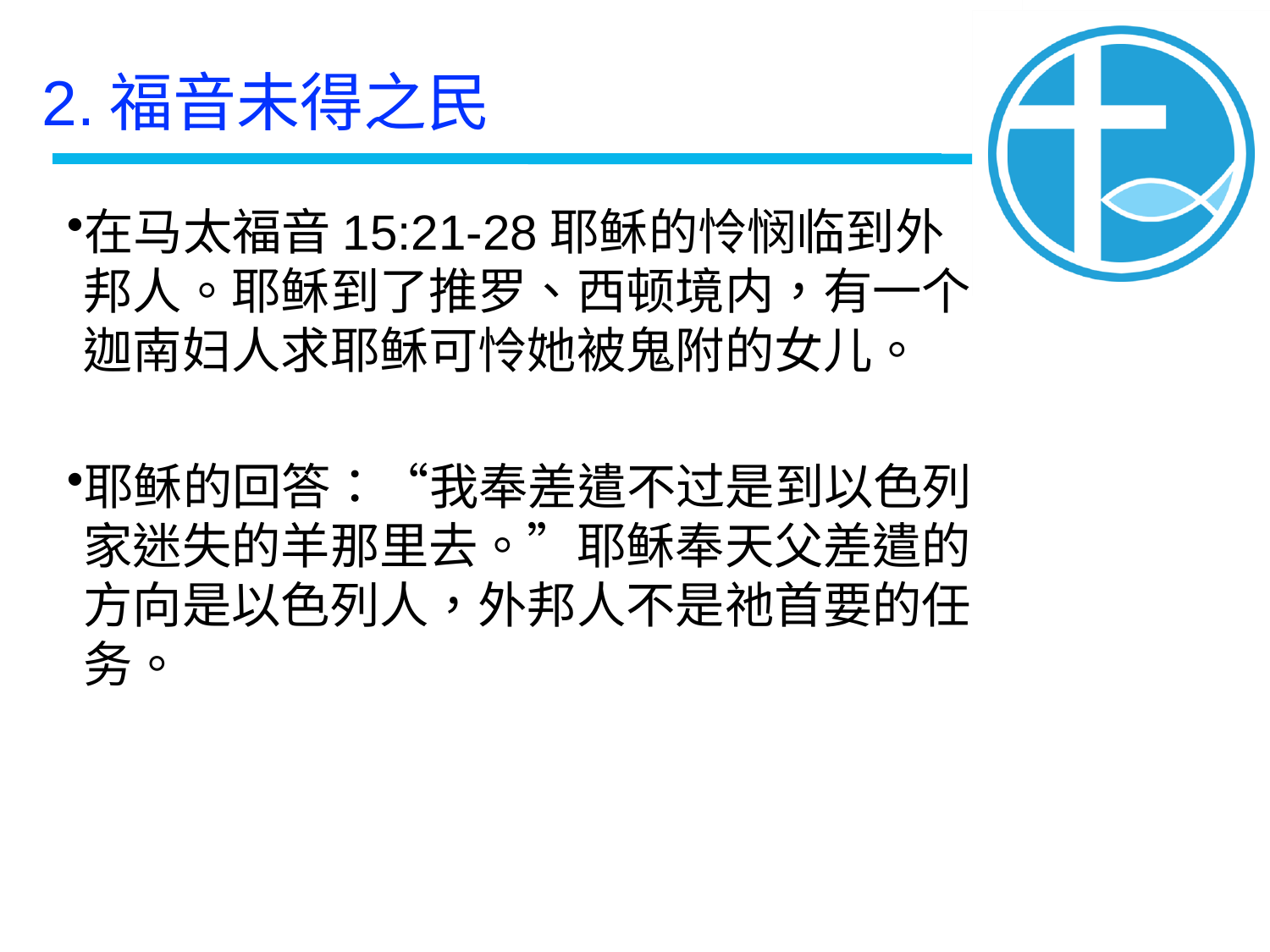

2.福音未得之民
在马太福音15:21-28耶稣的怜悯临到外邦人。耶稣到了推罗、西顿境内，有一个迦南妇人求耶稣可怜她被鬼附的女儿。

耶稣的回答：“我奉差遣不过是到以色列家迷失的羊那里去。”耶稣奉天父差遣的方向是以色列人，外邦人不是祂首要的任务。